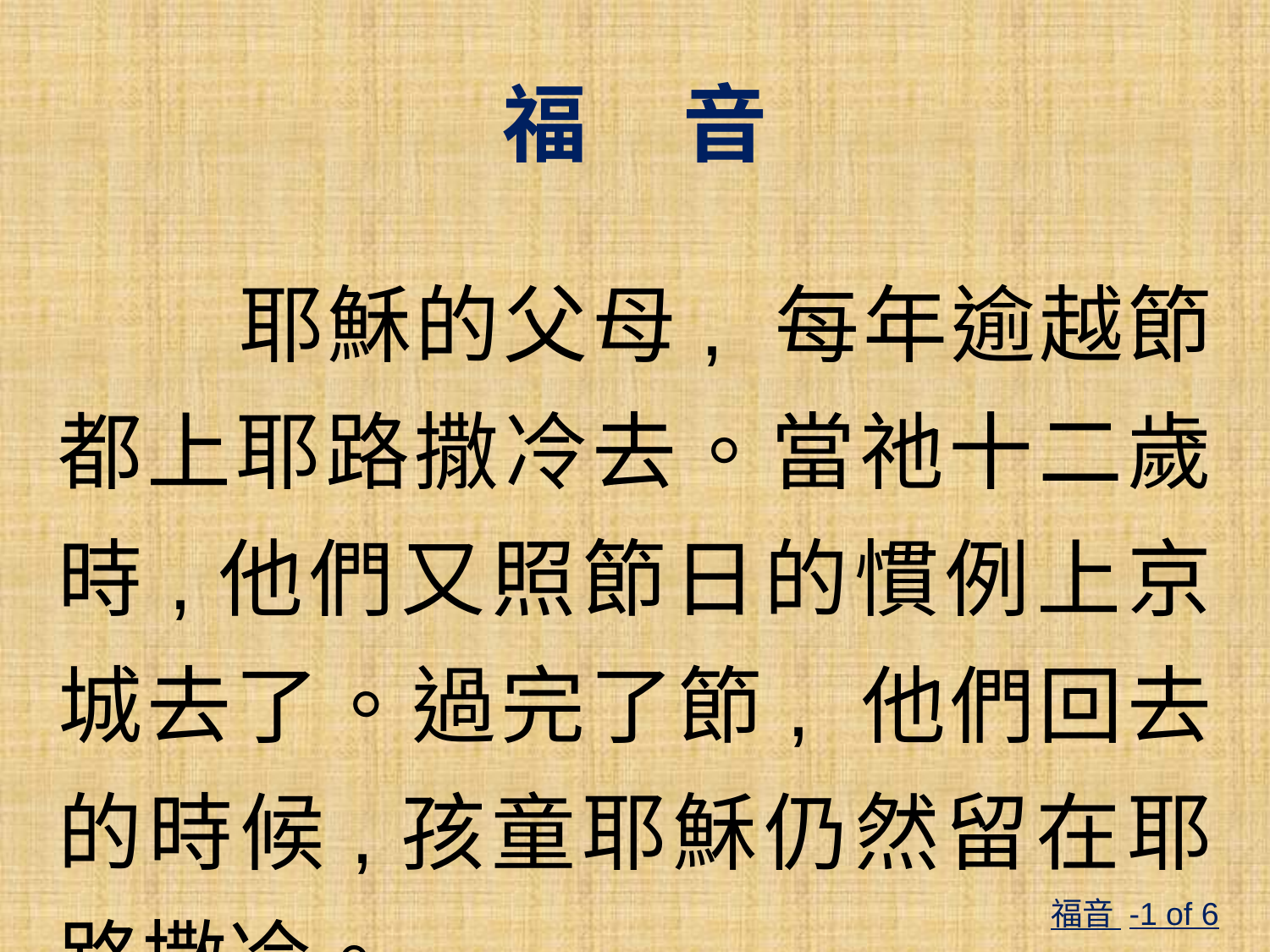

福     音

       耶穌的父母, 每年逾越節都上耶路撒冷去。當祂十二歲時,他們又照節日的慣例上京城去了。過完了節, 他們回去的時候,孩童耶穌仍然留在耶路撒冷。
福音 -1 of 6